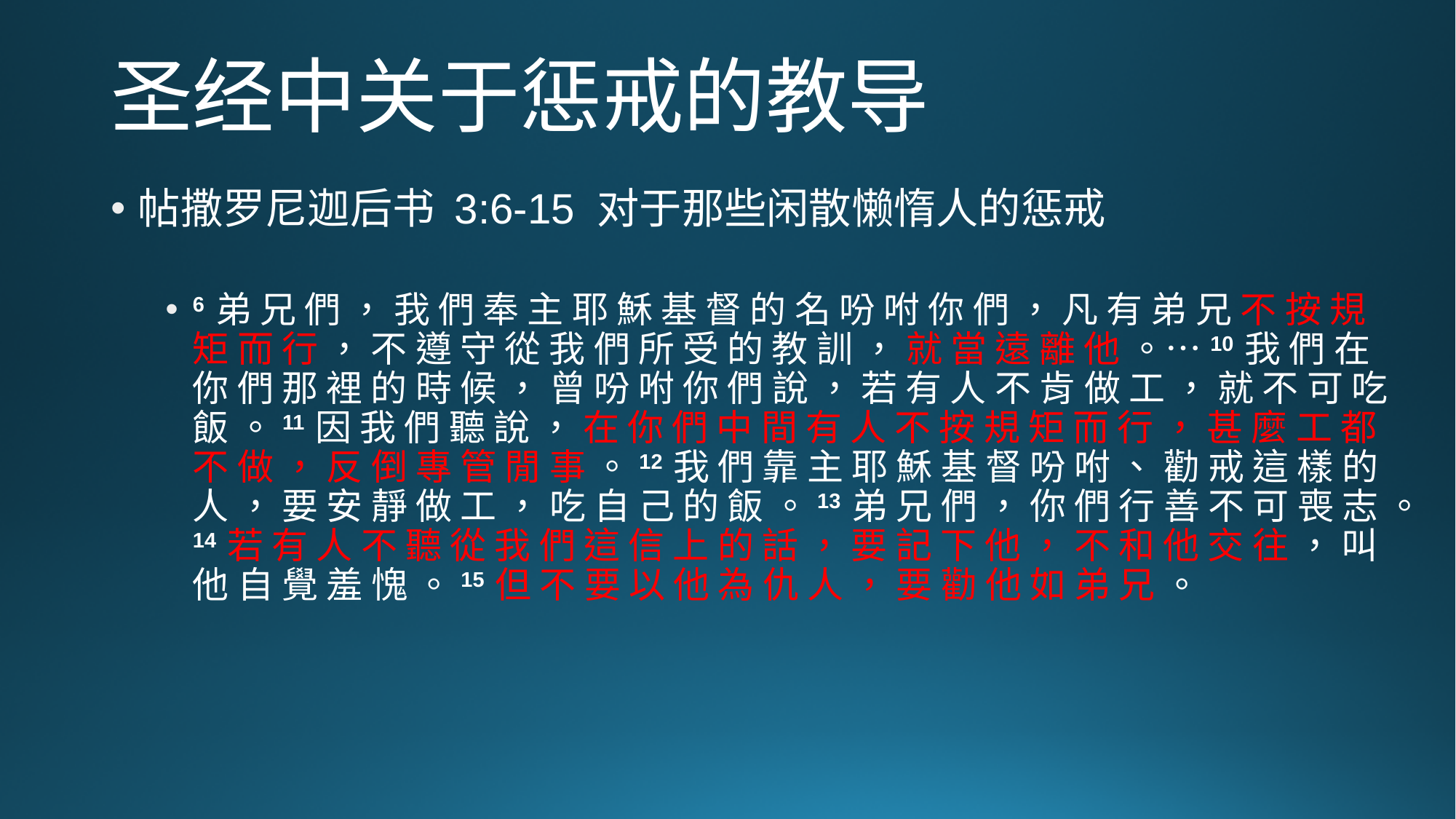

# 圣经中关于惩戒的教导
帖撒罗尼迦后书 3:6-15 对于那些闲散懒惰人的惩戒
6 弟 兄 們 ， 我 們 奉 主 耶 穌 基 督 的 名 吩 咐 你 們 ， 凡 有 弟 兄 不 按 規 矩 而 行 ， 不 遵 守 從 我 們 所 受 的 教 訓 ， 就 當 遠 離 他 。…10 我 們 在 你 們 那 裡 的 時 候 ， 曾 吩 咐 你 們 說 ， 若 有 人 不 肯 做 工 ， 就 不 可 吃 飯 。11 因 我 們 聽 說 ， 在 你 們 中 間 有 人 不 按 規 矩 而 行 ， 甚 麼 工 都 不 做 ， 反 倒 專 管 閒 事 。12 我 們 靠 主 耶 穌 基 督 吩 咐 、 勸 戒 這 樣 的 人 ， 要 安 靜 做 工 ， 吃 自 己 的 飯 。13 弟 兄 們 ， 你 們 行 善 不 可 喪 志 。14 若 有 人 不 聽 從 我 們 這 信 上 的 話 ， 要 記 下 他 ， 不 和 他 交 往 ， 叫 他 自 覺 羞 愧 。15 但 不 要 以 他 為 仇 人 ， 要 勸 他 如 弟 兄 。